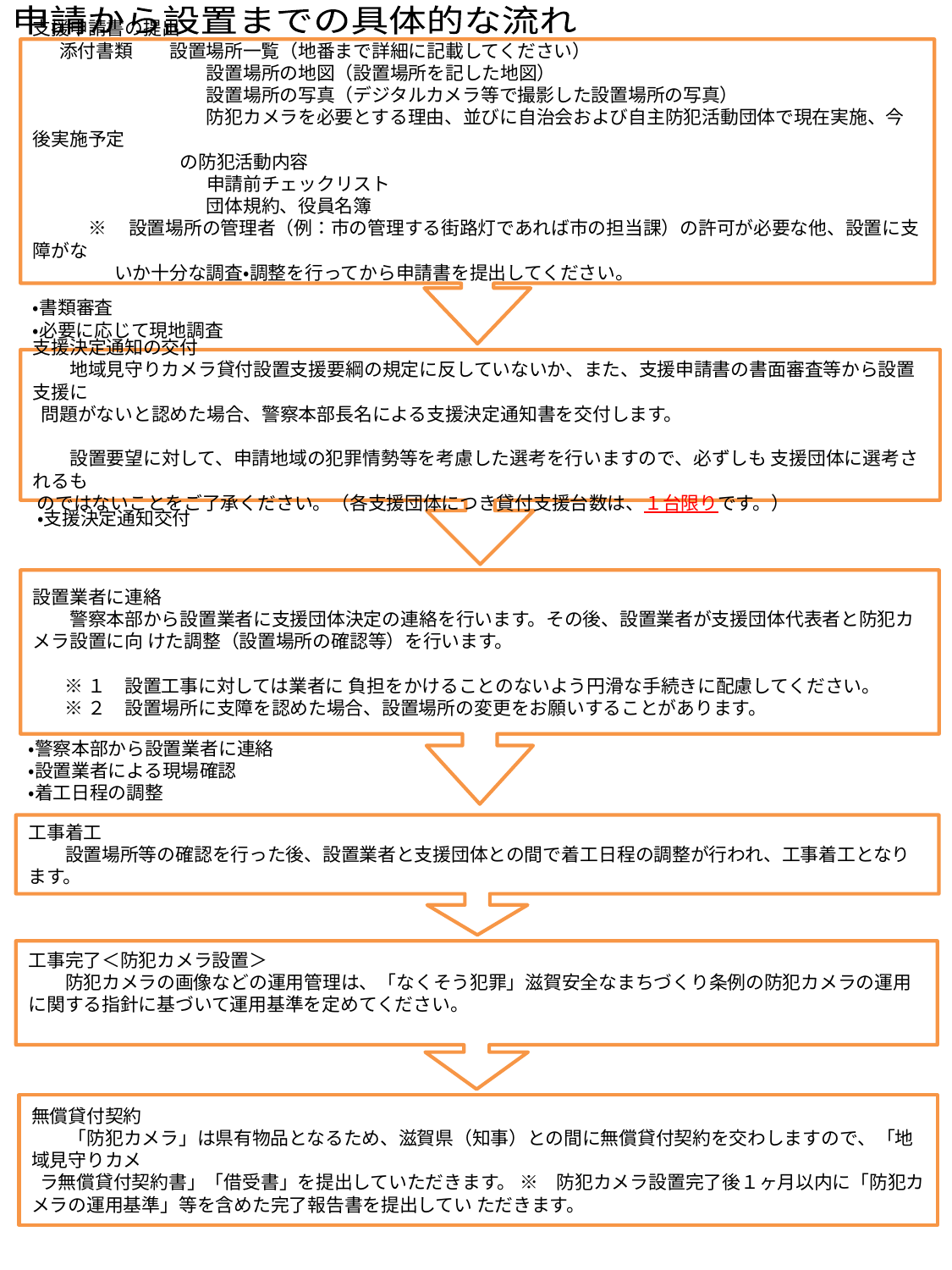

申請から設置までの具体的な流れ
支援申請書の提出
　  添付書類　　設置場所一覧（地番まで詳細に記載してください）
　　  　　　　　　　設置場所の地図（設置場所を記した地図）
　　　　　　　　　  設置場所の写真（デジタルカメラ等で撮影した設置場所の写真）
　　　　　　　　　  防犯カメラを必要とする理由、並びに自治会および自主防犯活動団体で現在実施、今後実施予定
　　　　　　　　の防犯活動内容
　　　　　　　　　  申請前チェックリスト
　　　　　　　　　  団体規約、役員名簿
　　　※　 設置場所の管理者（例：市の管理する街路灯であれば市の担当課）の許可が必要な他、設置に支障がな
　　　　  いか十分な調査・調整を行ってから申請書を提出してください。

・書類審査
・必要に応じて現地調査

支援決定通知の交付
　　地域見守りカメラ貸付設置支援要綱の規定に反していないか、また、支援申請書の書面審査等から設置支援に
 問題がないと認めた場合、警察本部長名による支援決定通知書を交付します。

　　設置要望に対して、申請地域の犯罪情勢等を考慮した選考を行いますので、必ずしも 支援団体に選考されるも
 のではないことをご了承ください。（各支援団体につき貸付支援台数は、１台限りです。）

・支援決定通知交付
設置業者に連絡
　　警察本部から設置業者に支援団体決定の連絡を行います。その後、設置業者が支援団体代表者と防犯カメラ設置に向 けた調整（設置場所の確認等）を行います。

        ※１　設置工事に対しては業者に 負担をかけることのないよう円滑な手続きに配慮してください。
        ※２　設置場所に支障を認めた場合、設置場所の変更をお願いすることがあります。
・警察本部から設置業者に連絡
・設置業者による現場確認
・着工日程の調整
工事着工
　　設置場所等の確認を行った後、設置業者と支援団体との間で着工日程の調整が行われ、工事着工となります。
工事完了＜防犯カメラ設置＞
　　防犯カメラの画像などの運用管理は、「なくそう犯罪」滋賀安全なまちづくり条例の防犯カメラの運用に関する指針に基づいて運用基準を定めてください。

無償貸付契約
　　「防犯カメラ」は県有物品となるため、滋賀県（知事）との間に無償貸付契約を交わしますので、「地域見守りカメ
 ラ無償貸付契約書」「借受書」を提出していただきます。 ※　防犯カメラ設置完了後１ヶ月以内に「防犯カメラの運用基準」等を含めた完了報告書を提出してい ただきます。